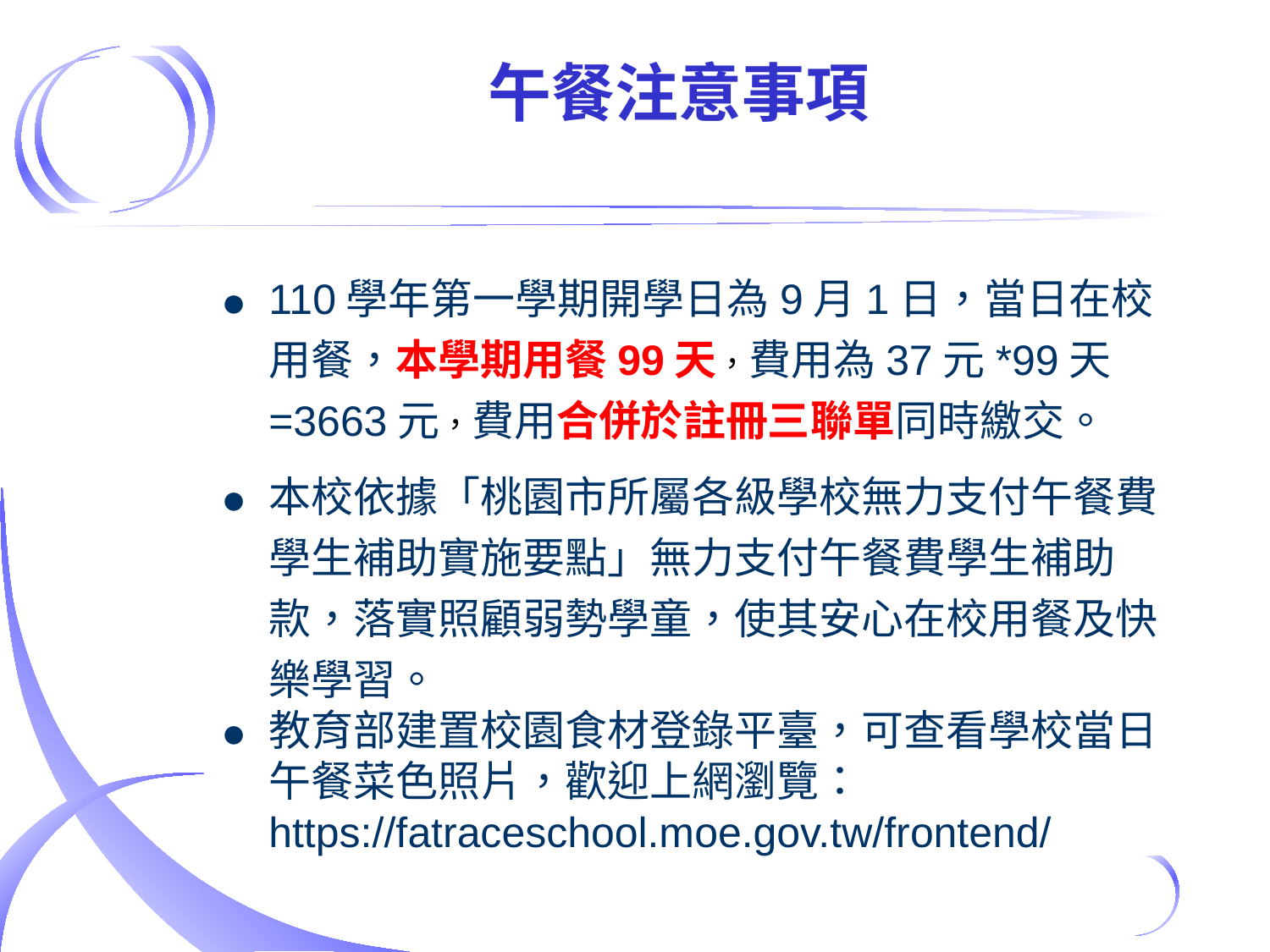

午餐注意事項
110學年第一學期開學日為9月1日，當日在校用餐，本學期用餐99天，費用為37元*99天=3663元，費用合併於註冊三聯單同時繳交。
本校依據「桃園市所屬各級學校無力支付午餐費學生補助實施要點」無力支付午餐費學生補助款，落實照顧弱勢學童，使其安心在校用餐及快樂學習。
教育部建置校園食材登錄平臺，可查看學校當日午餐菜色照片，歡迎上網瀏覽： https://fatraceschool.moe.gov.tw/frontend/